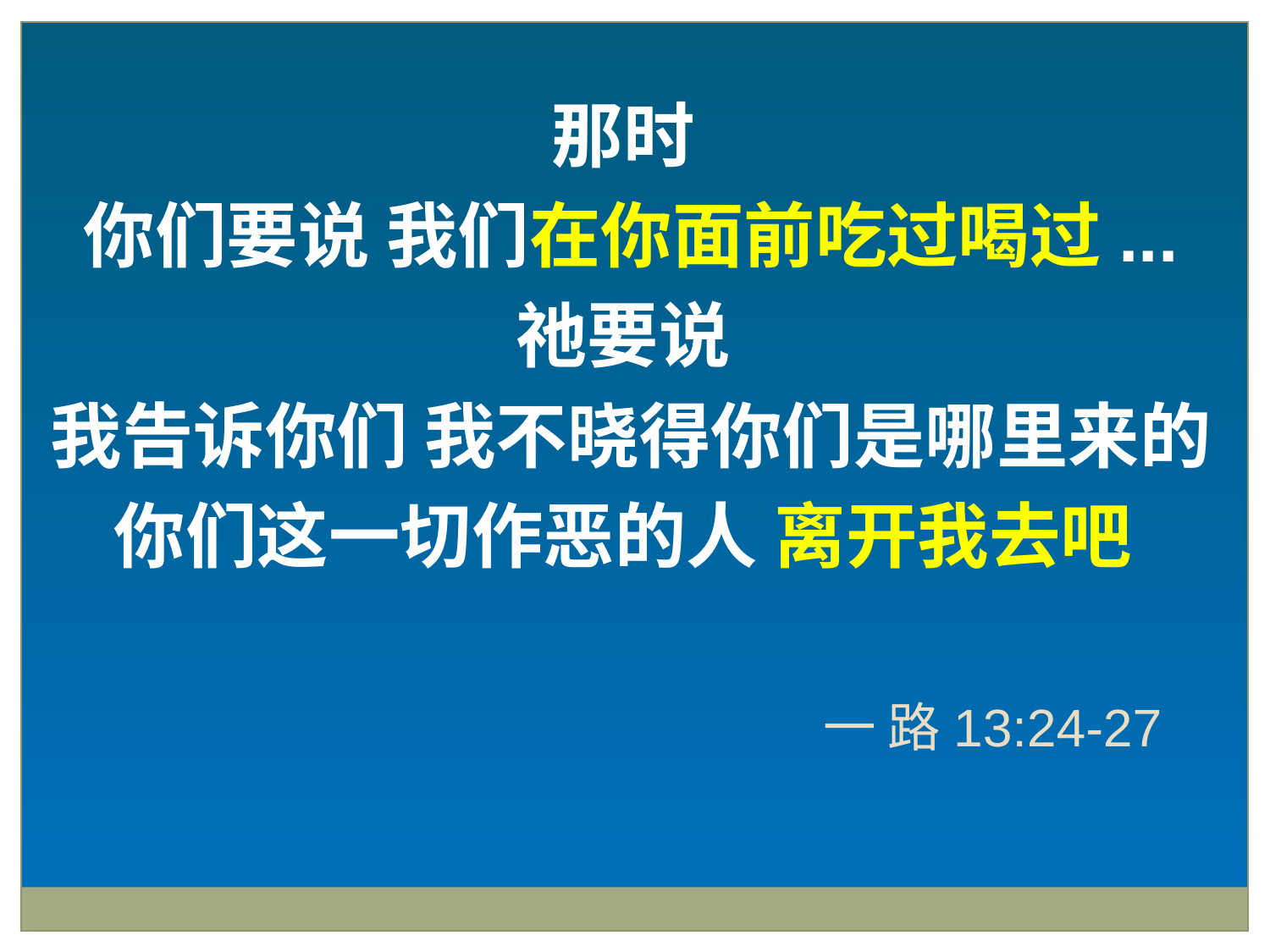

那时
你们要说 我们在你面前吃过喝过...
祂要说
我告诉你们 我不晓得你们是哪里来的
你们这一切作恶的人 离开我去吧

一 路13:24-27